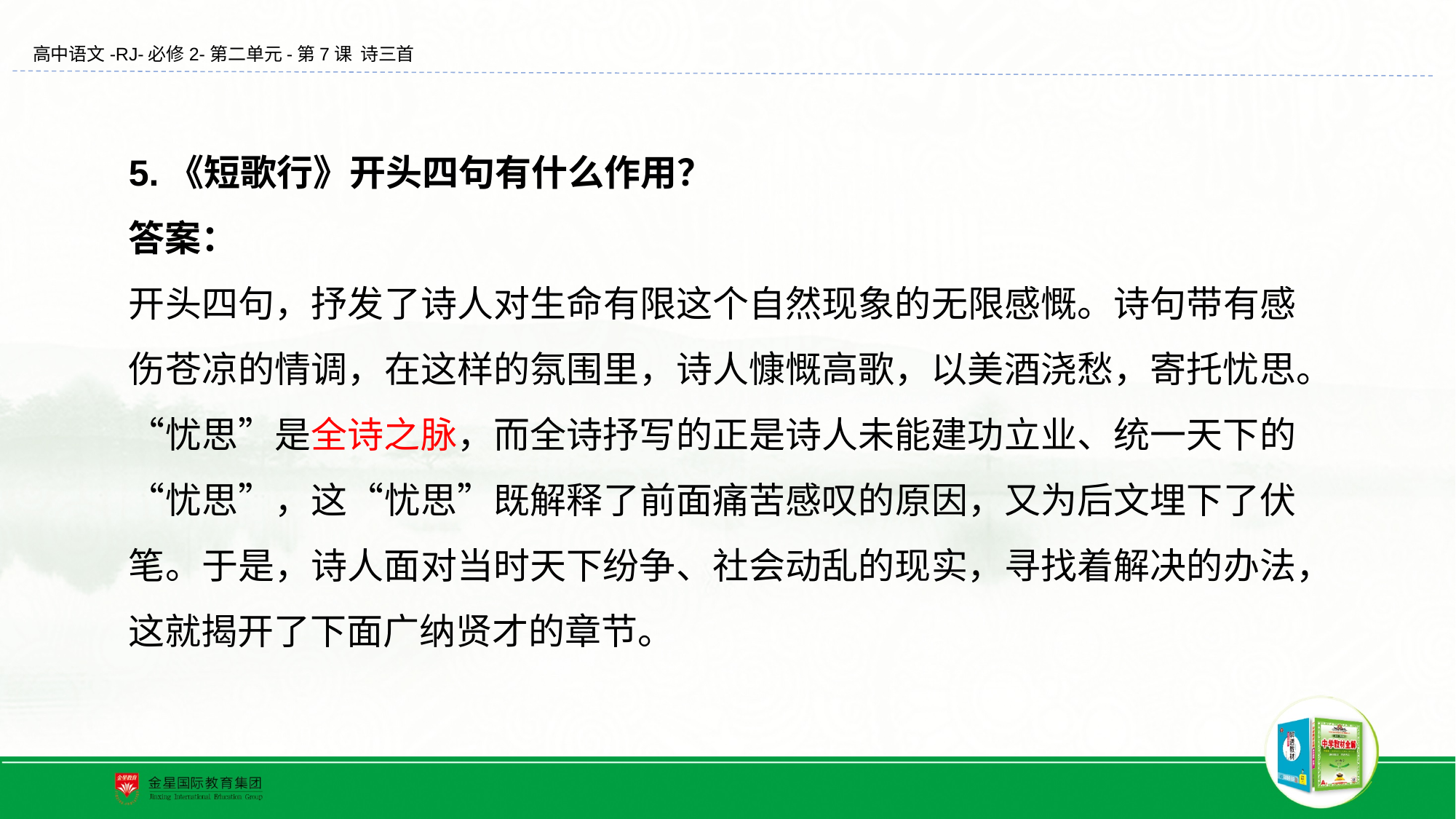

5.《短歌行》开头四句有什么作用？
答案：
开头四句，抒发了诗人对生命有限这个自然现象的无限感慨。诗句带有感伤苍凉的情调，在这样的氛围里，诗人慷慨高歌，以美酒浇愁，寄托忧思。“忧思”是全诗之脉，而全诗抒写的正是诗人未能建功立业、统一天下的“忧思”，这“忧思”既解释了前面痛苦感叹的原因，又为后文埋下了伏笔。于是，诗人面对当时天下纷争、社会动乱的现实，寻找着解决的办法，这就揭开了下面广纳贤才的章节。